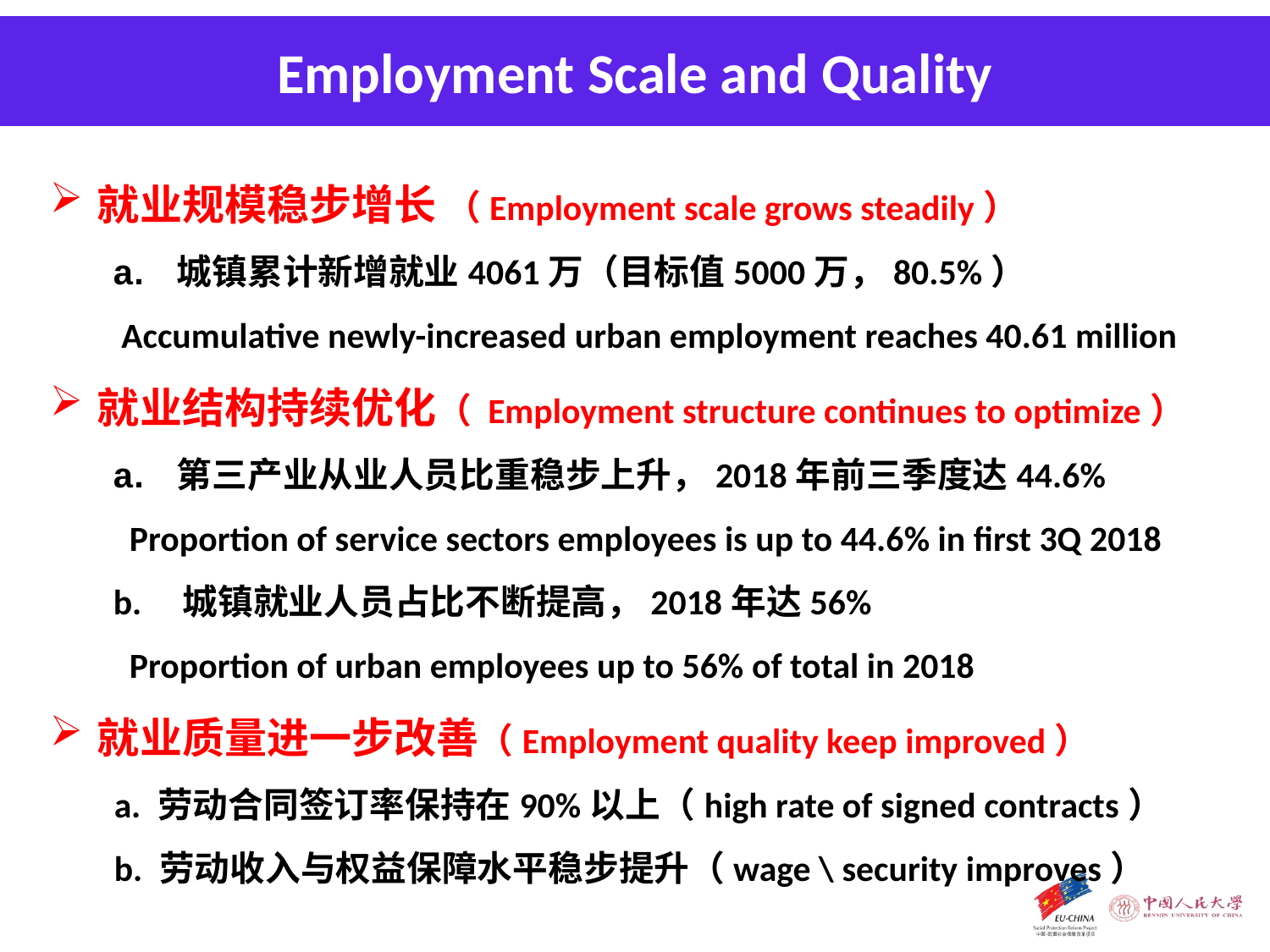

Employment Scale and Quality
就业规模稳步增长 （Employment scale grows steadily）
城镇累计新增就业4061万（目标值5000万，80.5%）
 Accumulative newly-increased urban employment reaches 40.61 million
就业结构持续优化（ Employment structure continues to optimize）
第三产业从业人员比重稳步上升，2018年前三季度达44.6%
  Proportion of service sectors employees is up to 44.6% in first 3Q 2018
b.    城镇就业人员占比不断提高，2018年达56%
  Proportion of urban employees up to 56% of total in 2018
就业质量进一步改善（Employment quality keep improved）
        a. 劳动合同签订率保持在90%以上（high rate of signed contracts）
        b. 劳动收入与权益保障水平稳步提升（wage \ security improves）